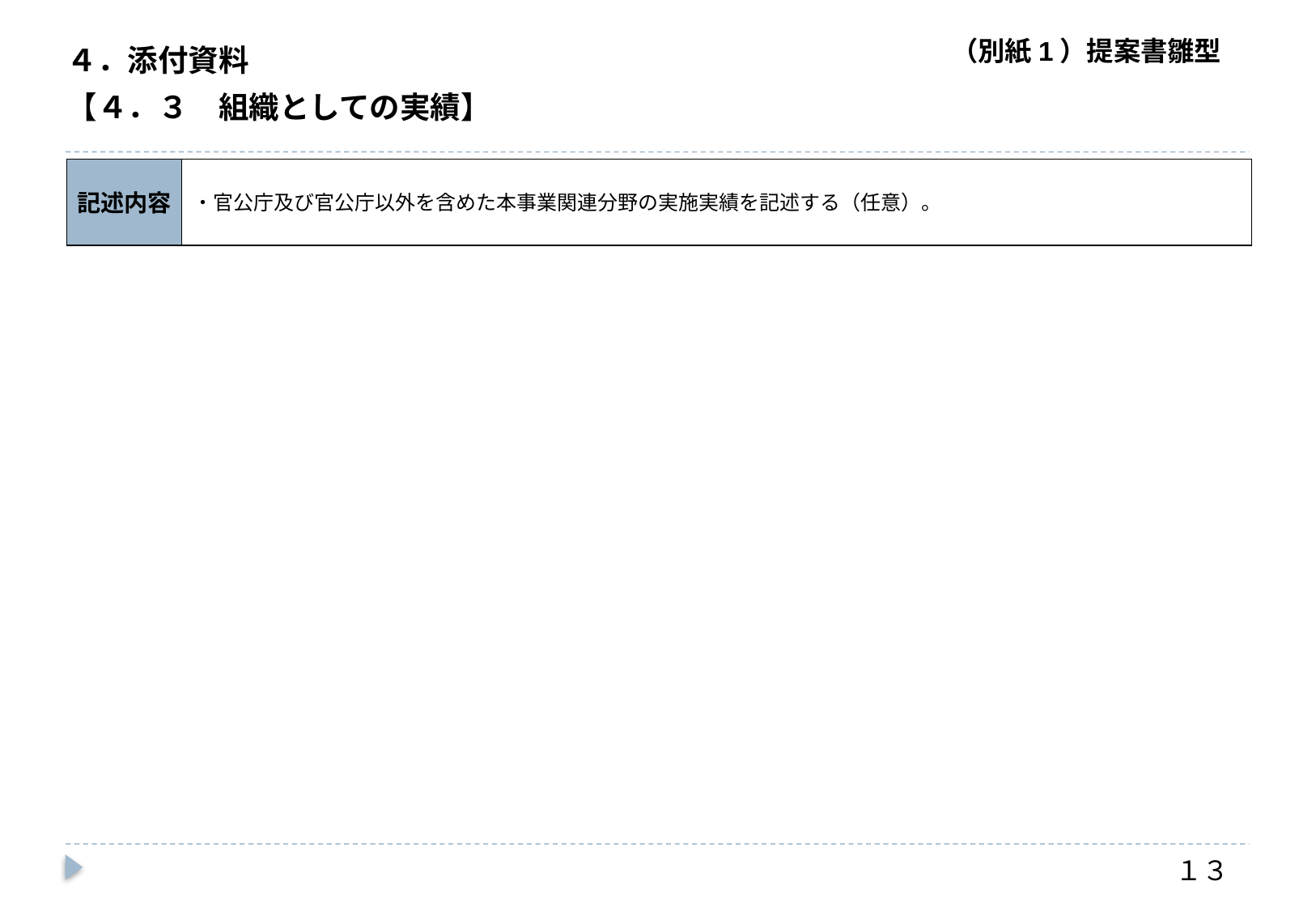

４．添付資料
【４．３　組織としての実績】
記述内容
・官公庁及び官公庁以外を含めた本事業関連分野の実施実績を記述する（任意）。
１３